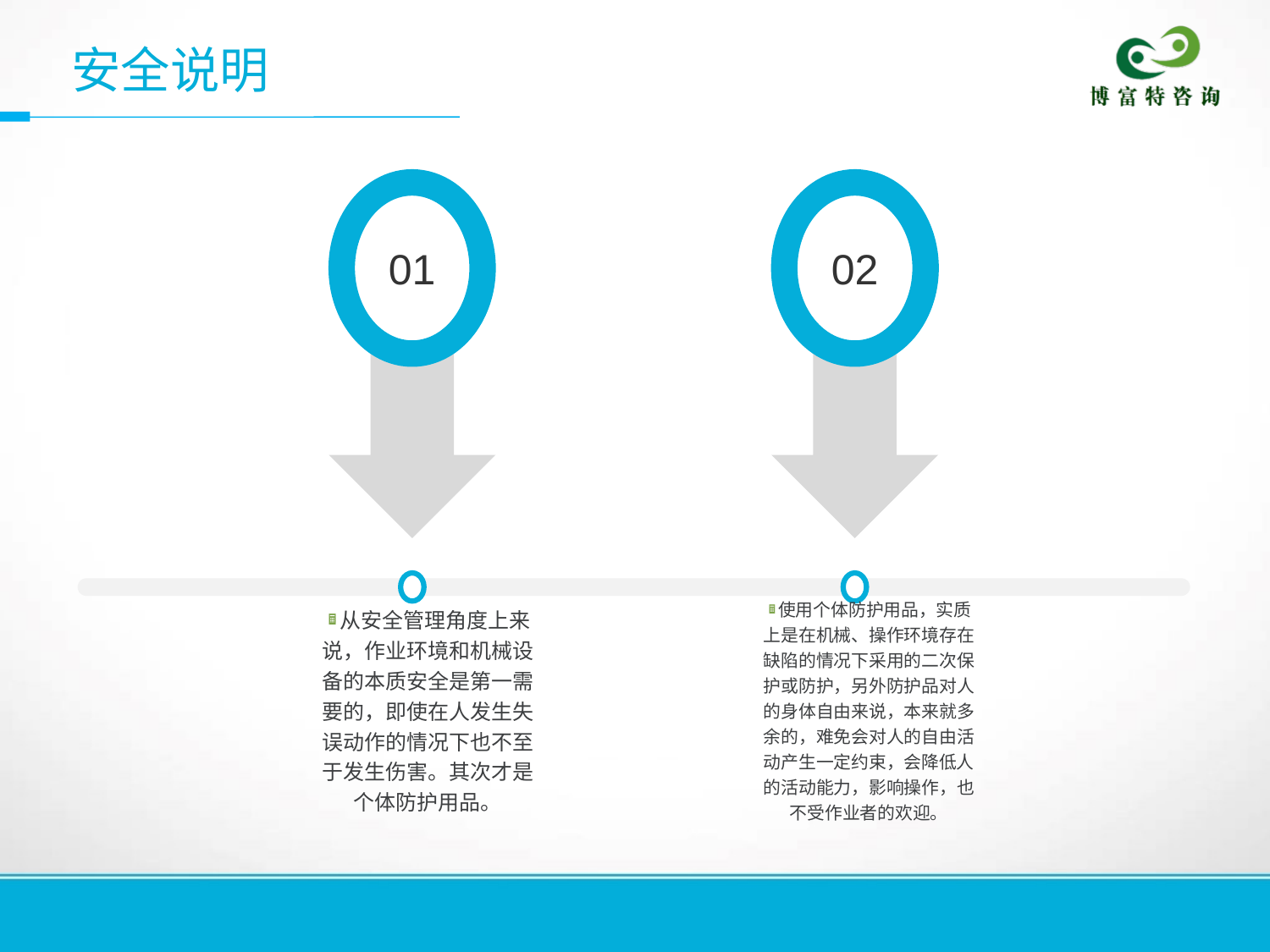

安全说明
01
02

使用个体防护用品，实质上是在机械、操作环境存在缺陷的情况下采用的二次保护或防护，另外防护品对人的身体自由来说，本来就多余的，难免会对人的自由活动产生一定约束，会降低人的活动能力，影响操作，也不受作业者的欢迎。
从安全管理角度上来说，作业环境和机械设备的本质安全是第一需要的，即使在人发生失误动作的情况下也不至于发生伤害。其次才是个体防护用品。